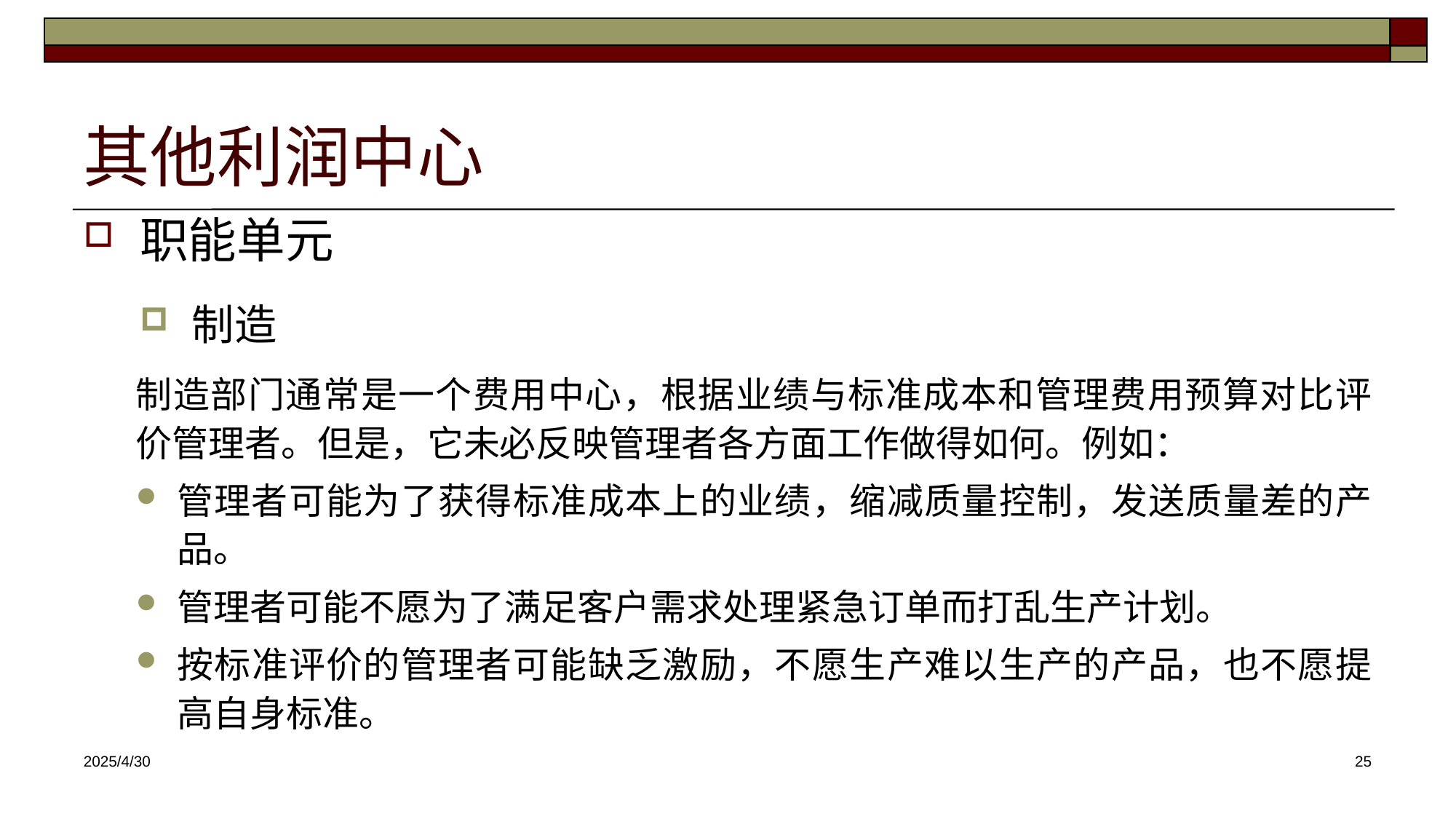

# 其他利润中心
职能单元
制造
制造部门通常是一个费用中心，根据业绩与标准成本和管理费用预算对比评价管理者。但是，它未必反映管理者各方面工作做得如何。例如：
管理者可能为了获得标准成本上的业绩，缩减质量控制，发送质量差的产品。
管理者可能不愿为了满足客户需求处理紧急订单而打乱生产计划。
按标准评价的管理者可能缺乏激励，不愿生产难以生产的产品，也不愿提高自身标准。
2025/4/30
25